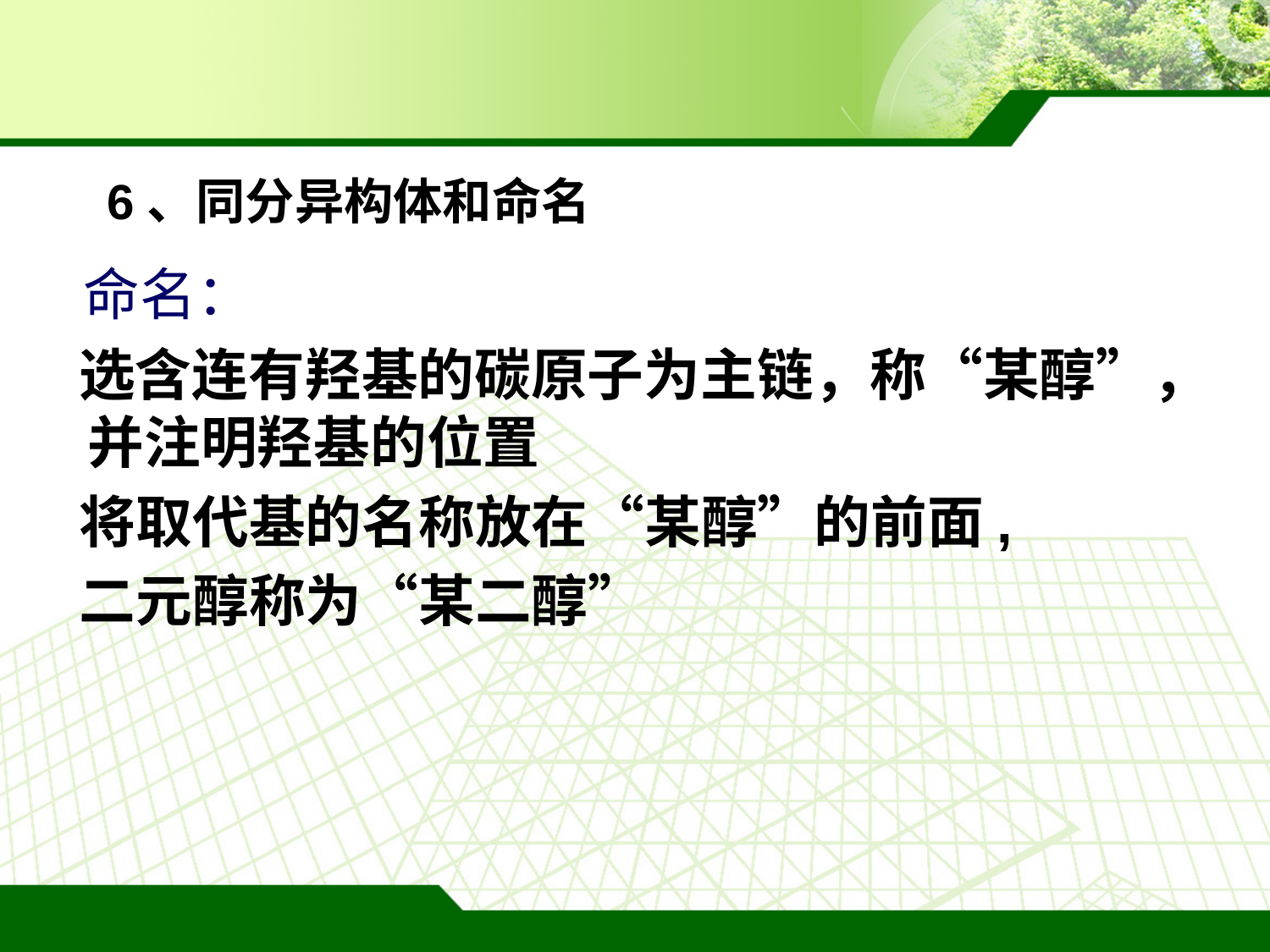

# 6、同分异构体和命名
  命名：
  选含连有羟基的碳原子为主链，称“某醇”，并注明羟基的位置
  将取代基的名称放在“某醇”的前面,
  二元醇称为“某二醇”